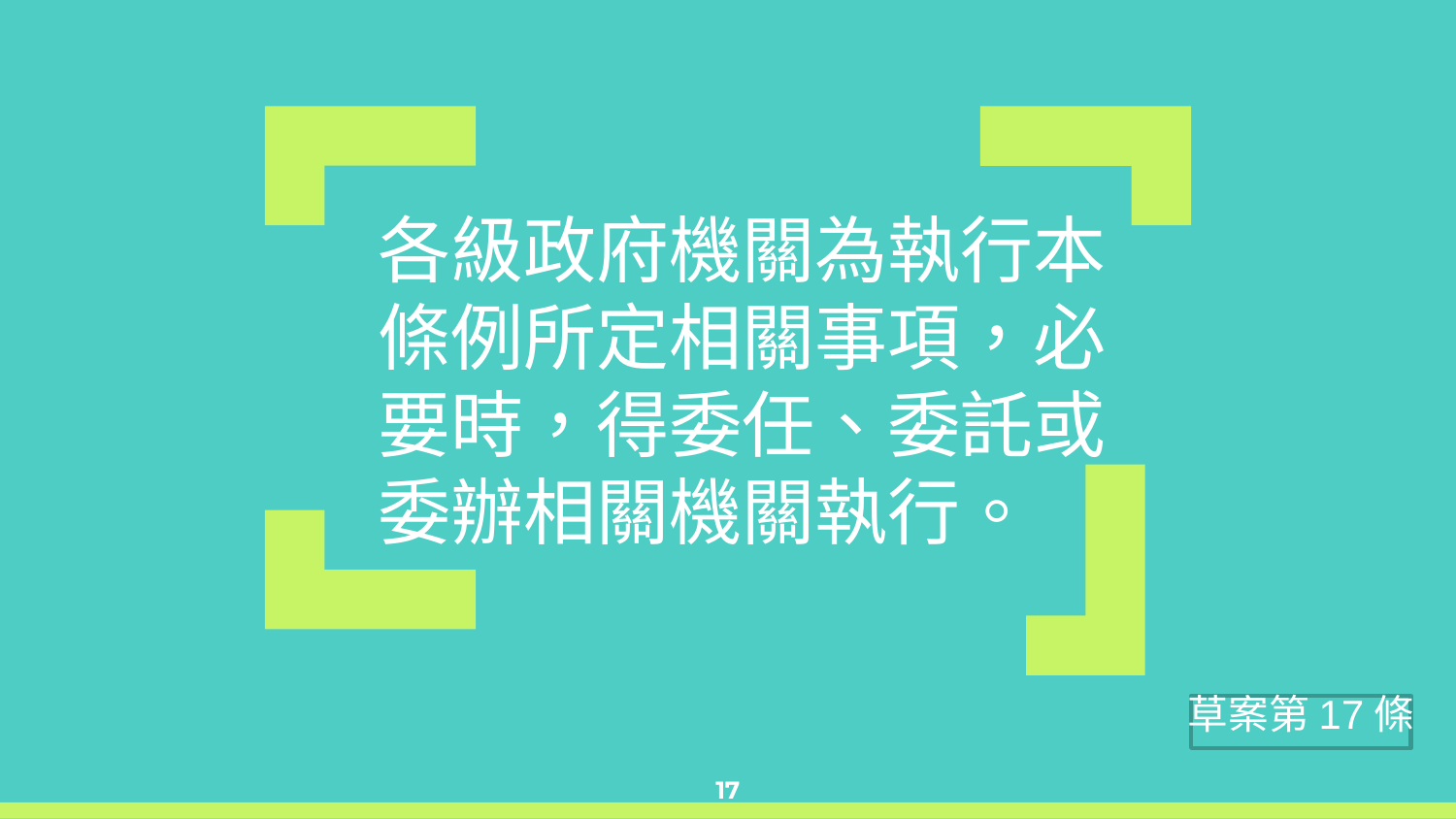

各級政府機關為執行本條例所定相關事項，必要時，得委任、委託或委辦相關機關執行。
草案第17條

17